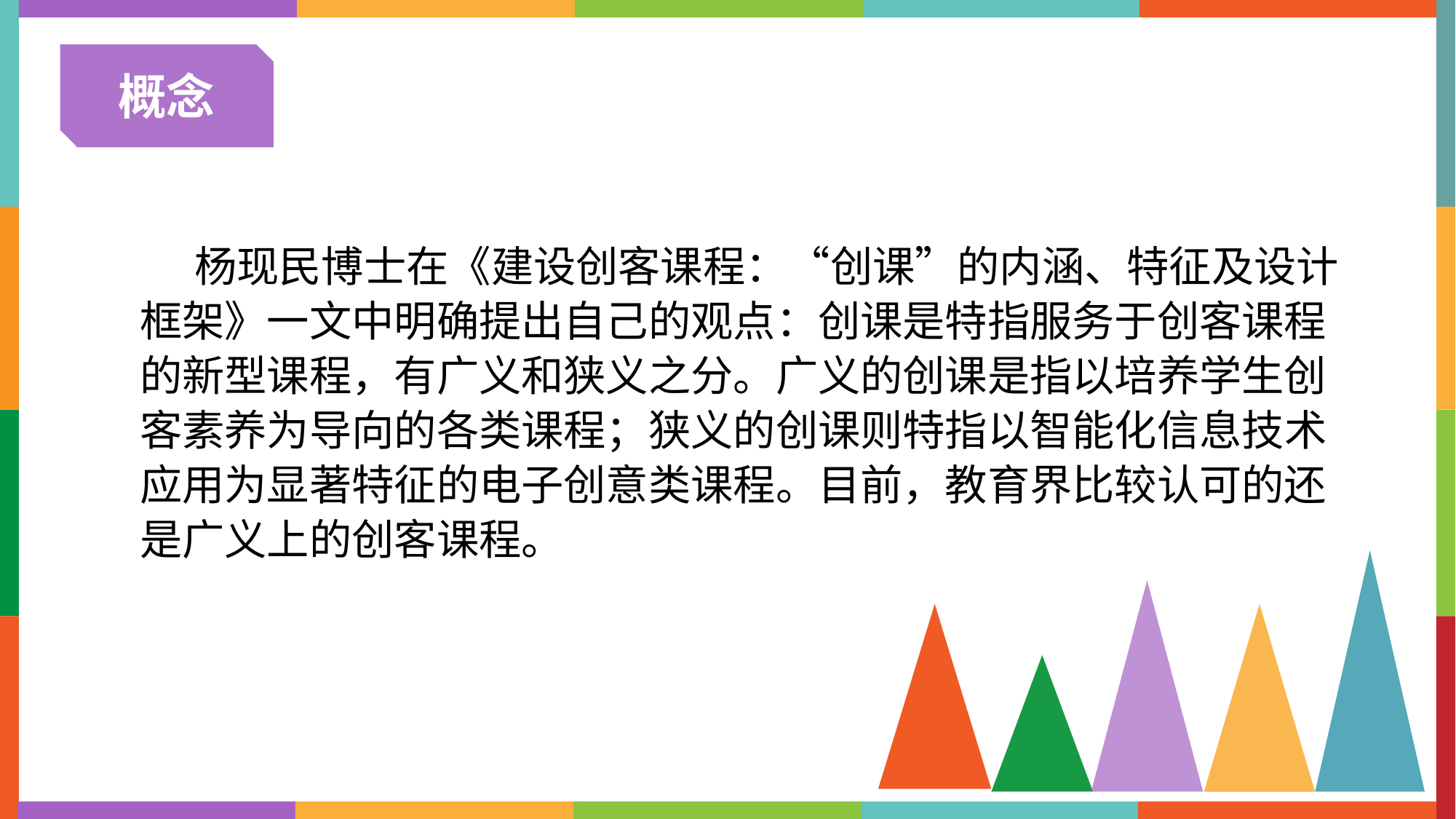

概念
杨现民博士在《建设创客课程：“创课”的内涵、特征及设计框架》一文中明确提出自己的观点：创课是特指服务于创客课程的新型课程，有广义和狭义之分。广义的创课是指以培养学生创客素养为导向的各类课程；狭义的创课则特指以智能化信息技术应用为显著特征的电子创意类课程。目前，教育界比较认可的还是广义上的创客课程。